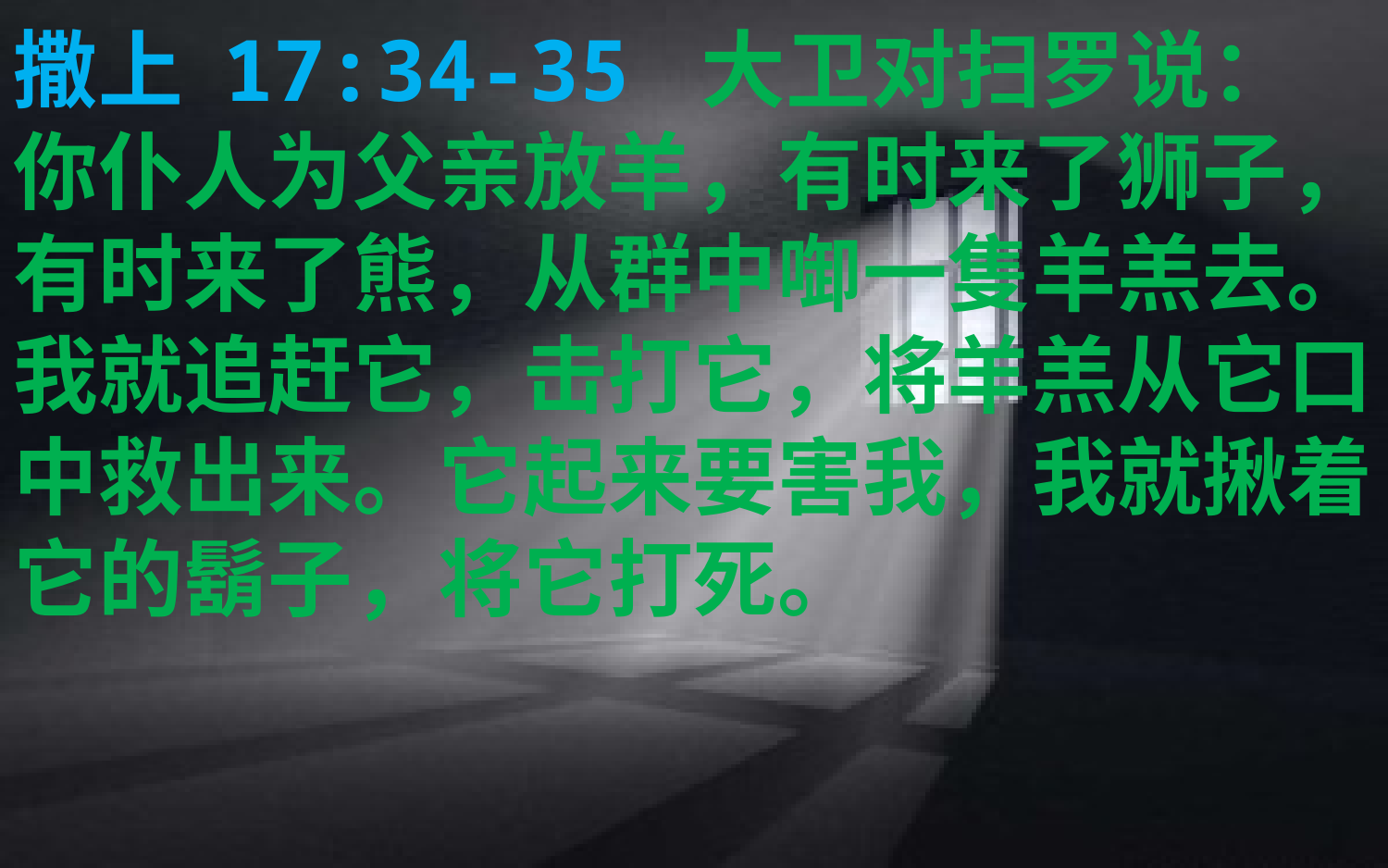

撒上 17:34-35 大卫对扫罗说：你仆人为父亲放羊，有时来了狮子，有时来了熊，从群中啣一隻羊羔去。 我就追赶它，击打它，将羊羔从它口中救出来。它起来要害我，我就揪着它的鬍子，将它打死。